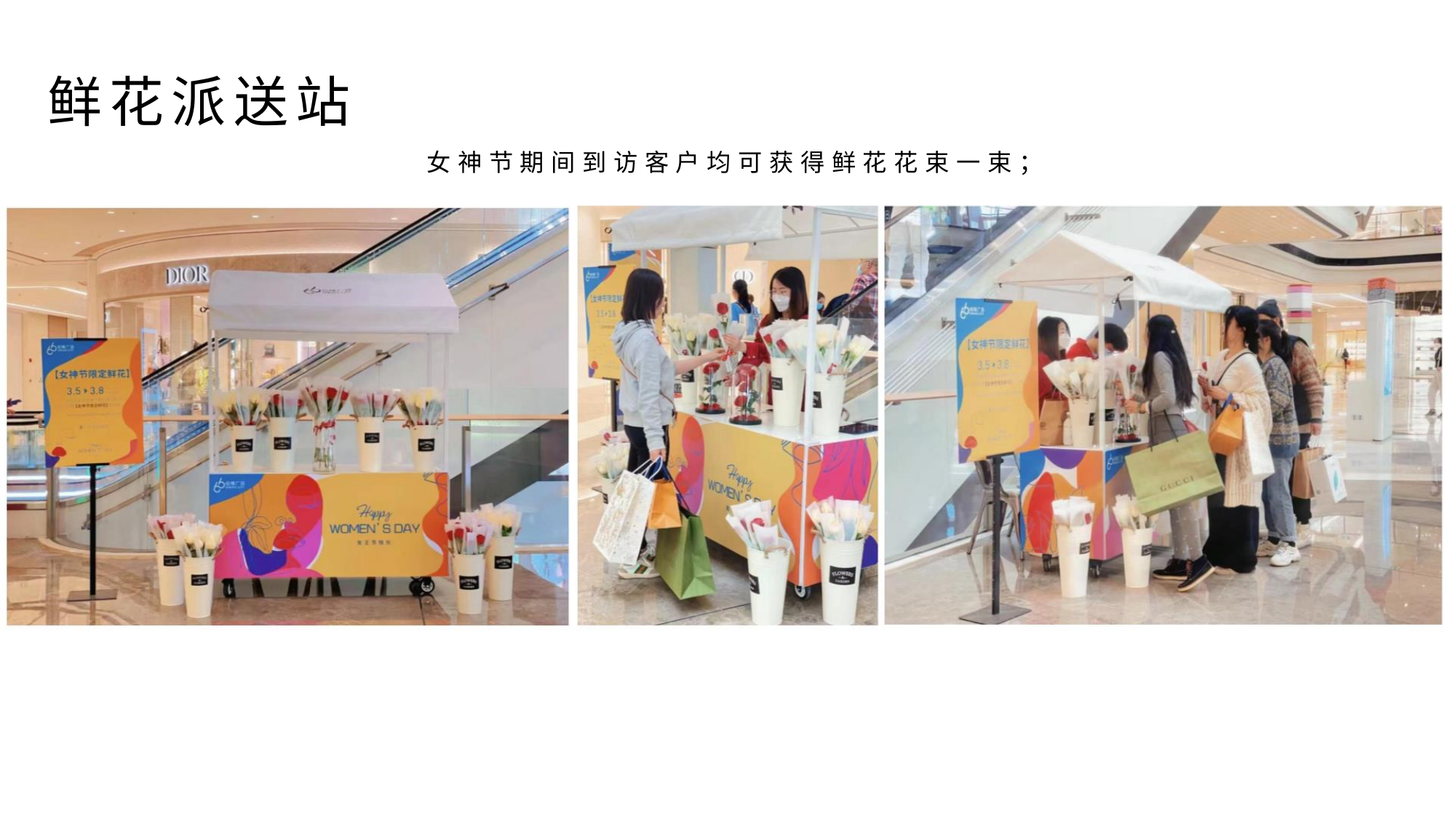

鲜花派送站
女 神 节 期 间 到 访 客 户 均 可 获 得 鲜 花 花 束 一 束 ；